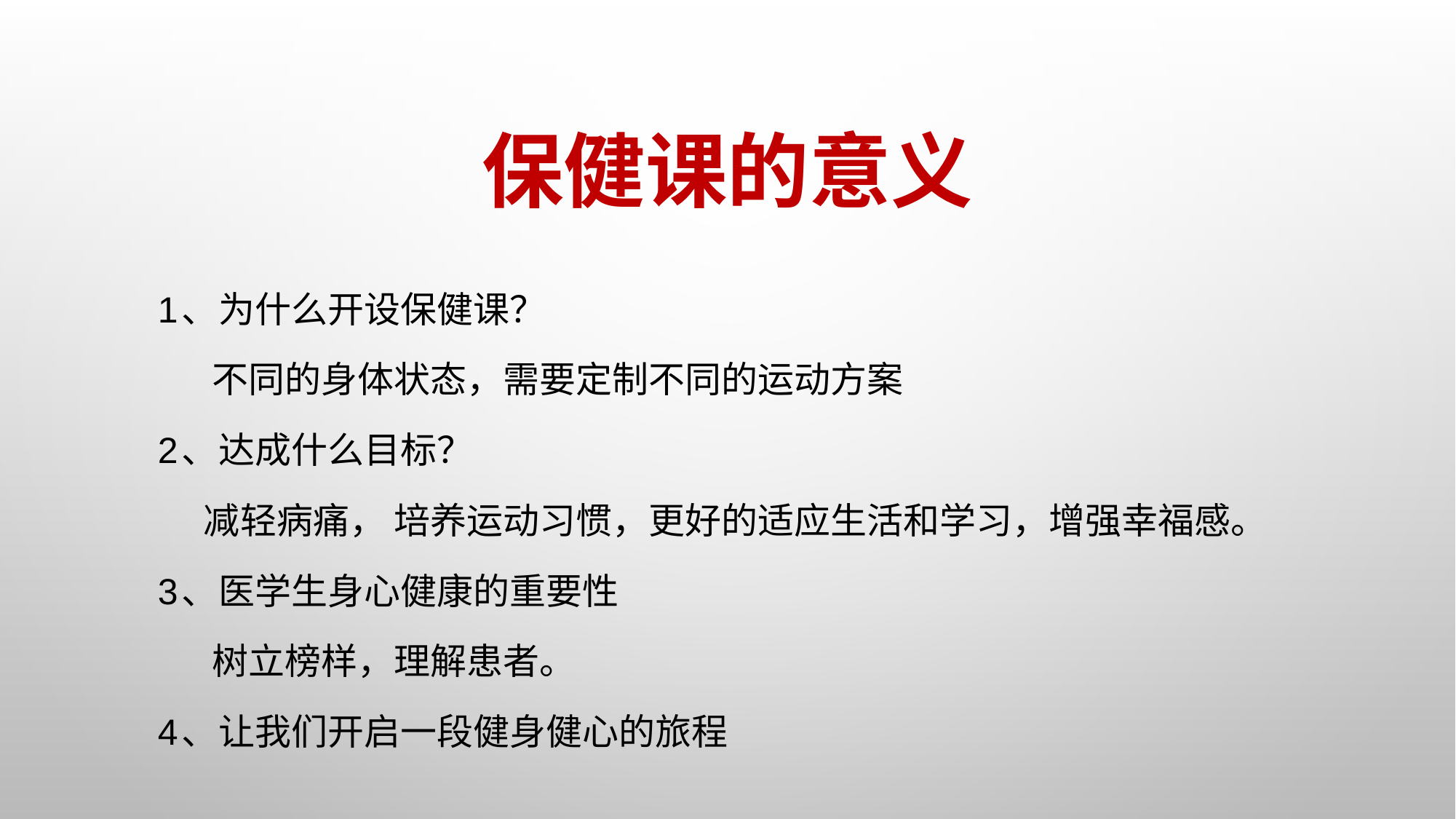

# 保健课的意义
1、为什么开设保健课？
      不同的身体状态，需要定制不同的运动方案
2、达成什么目标？
     减轻病痛， 培养运动习惯，更好的适应生活和学习，增强幸福感。
3、医学生身心健康的重要性
      树立榜样，理解患者。
4、让我们开启一段健身健心的旅程